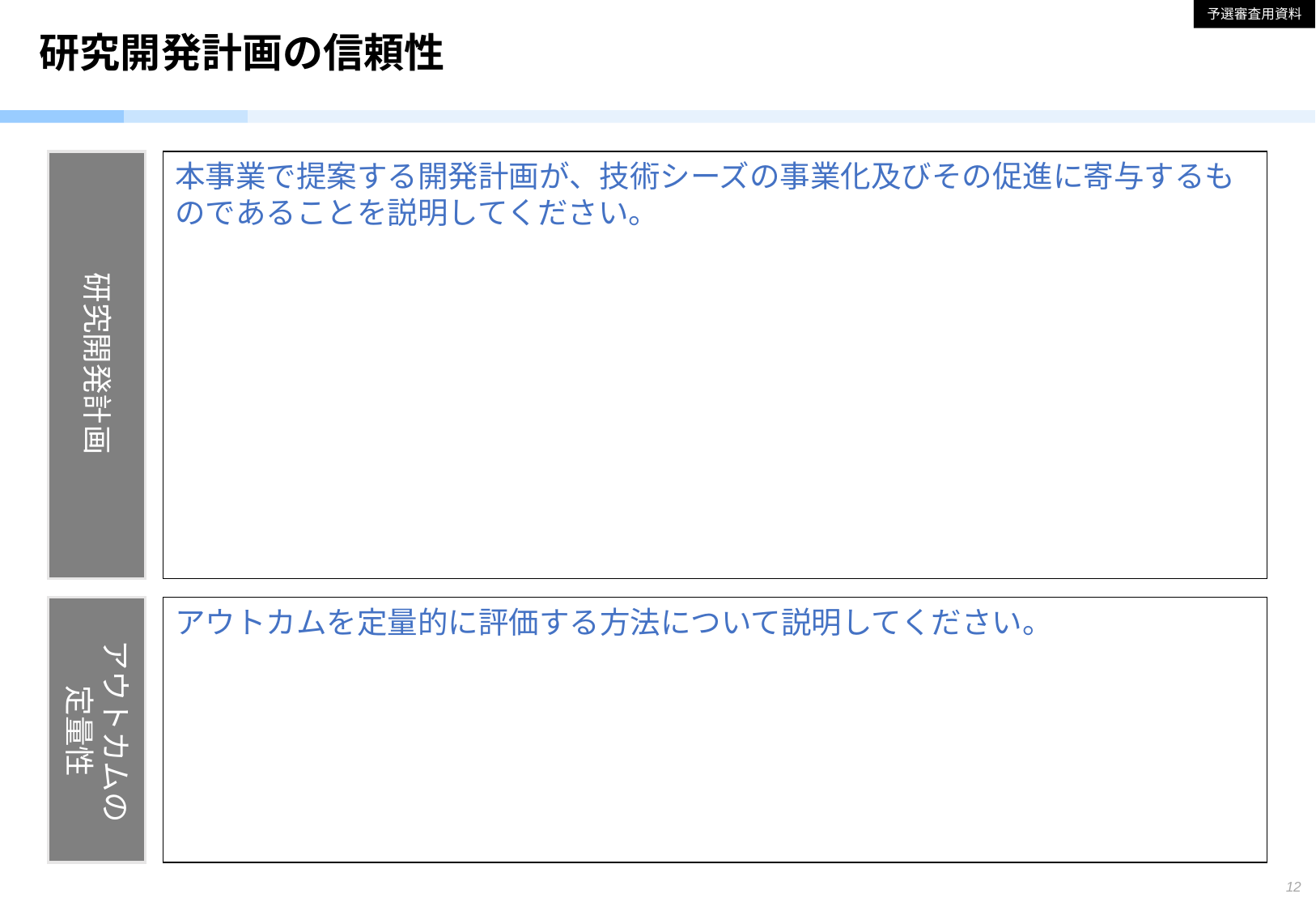

予選審査用資料
# 研究開発計画の信頼性
研究開発計画

本事業で提案する開発計画が、技術シーズの事業化及びその促進に寄与するものであることを説明してください。

アウトカムを定量的に評価する方法について説明してください。
アウトカムの
定量性
12